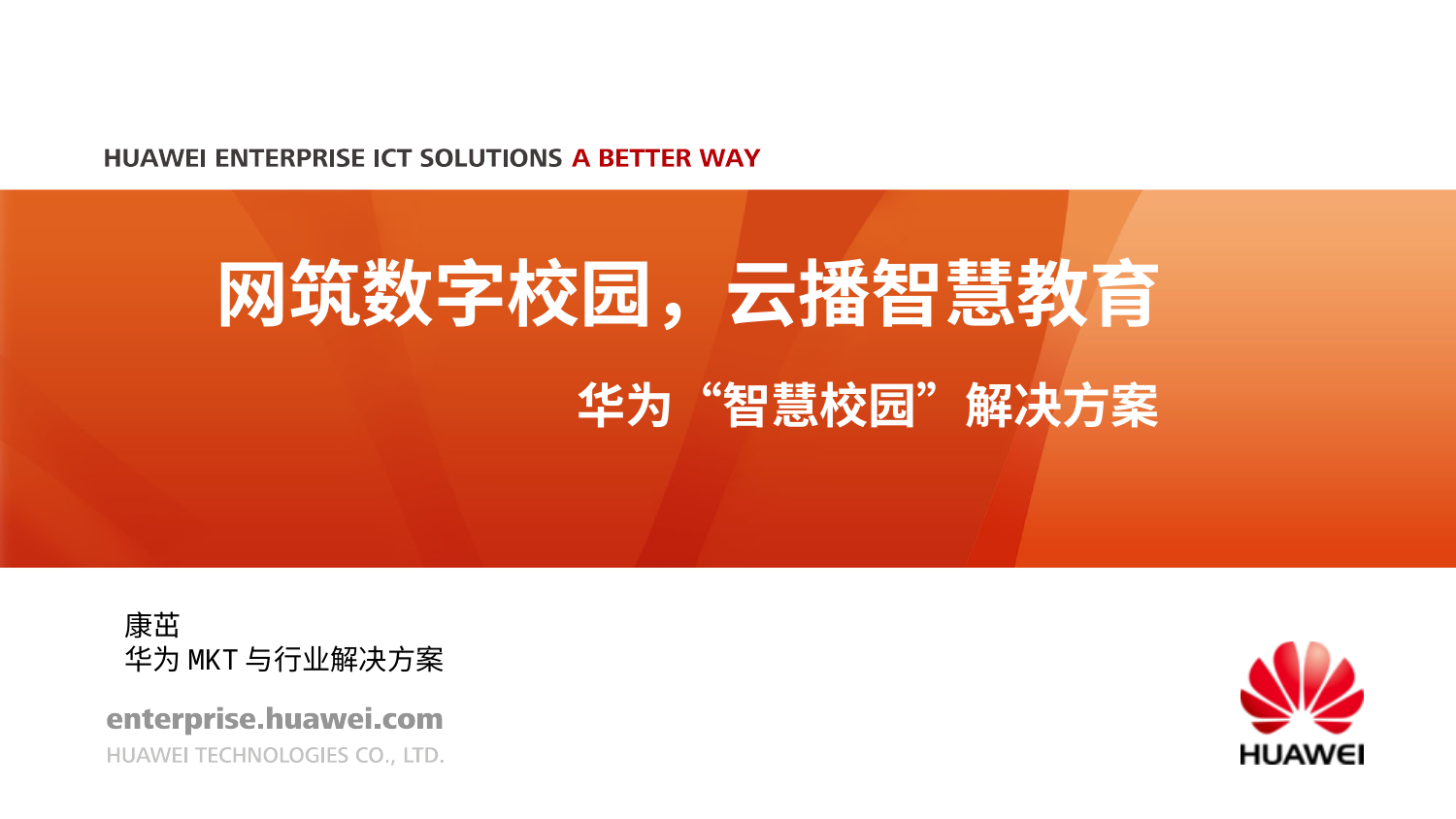

网筑数字校园，云播智慧教育

华为“智慧校园”解决方案
康茁
华为MKT与行业解决方案